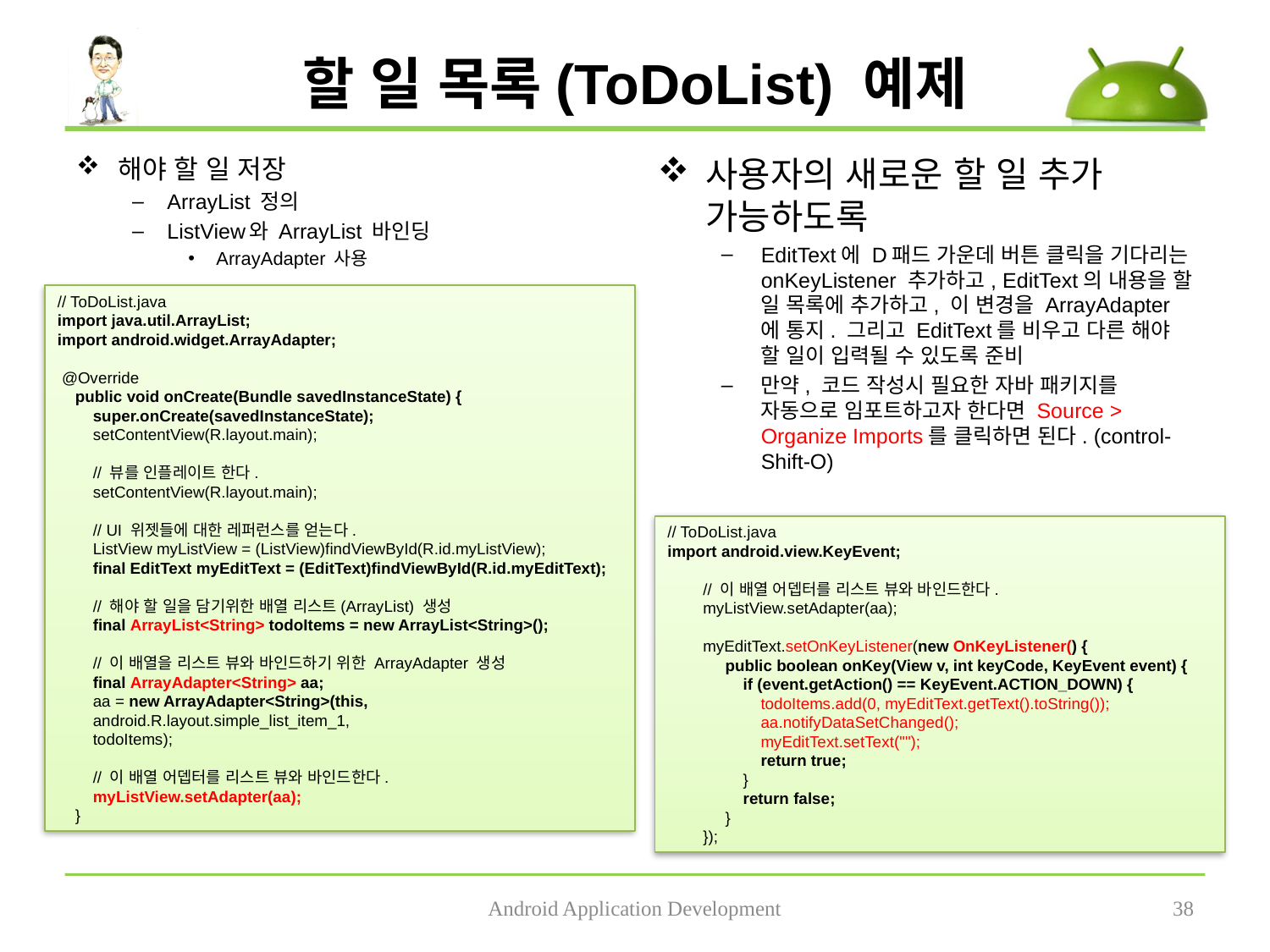

# 할 일 목록(ToDoList) 예제
해야 할 일 저장
ArrayList 정의
ListView와 ArrayList 바인딩
ArrayAdapter 사용
사용자의 새로운 할 일 추가 가능하도록
EditText에 D패드 가운데 버튼 클릭을 기다리는 onKeyListener 추가하고, EditText의 내용을 할 일 목록에 추가하고, 이 변경을 ArrayAdapter에 통지. 그리고 EditText를 비우고 다른 해야 할 일이 입력될 수 있도록 준비
만약, 코드 작성시 필요한 자바 패키지를 자동으로 임포트하고자 한다면 Source > Organize Imports를 클릭하면 된다. (control-Shift-O)
// ToDoList.java
import java.util.ArrayList;
import android.widget.ArrayAdapter;

 @Override
    public void onCreate(Bundle savedInstanceState) {
        super.onCreate(savedInstanceState);
        setContentView(R.layout.main);

        // 뷰를 인플레이트 한다.
        setContentView(R.layout.main);

        // UI 위젯들에 대한 레퍼런스를 얻는다.
        ListView myListView = (ListView)findViewById(R.id.myListView);
        final EditText myEditText = (EditText)findViewById(R.id.myEditText);

        // 해야 할 일을 담기위한 배열 리스트(ArrayList) 생성
        final ArrayList<String> todoItems = new ArrayList<String>();

        // 이 배열을 리스트 뷰와 바인드하기 위한 ArrayAdapter 생성
        final ArrayAdapter<String> aa;
        aa = new ArrayAdapter<String>(this,
        android.R.layout.simple_list_item_1,
        todoItems);

        // 이 배열 어뎁터를 리스트 뷰와 바인드한다.
        myListView.setAdapter(aa);
    }
// ToDoList.java
import android.view.KeyEvent;
        // 이 배열 어뎁터를 리스트 뷰와 바인드한다.
        myListView.setAdapter(aa);

        myEditText.setOnKeyListener(new OnKeyListener() {
             public boolean onKey(View v, int keyCode, KeyEvent event) {
                 if (event.getAction() == KeyEvent.ACTION_DOWN) {
                     todoItems.add(0, myEditText.getText().toString());
                     aa.notifyDataSetChanged();
                     myEditText.setText("");
                     return true;
                 }
                 return false;
             }
        });
Android Application Development
38